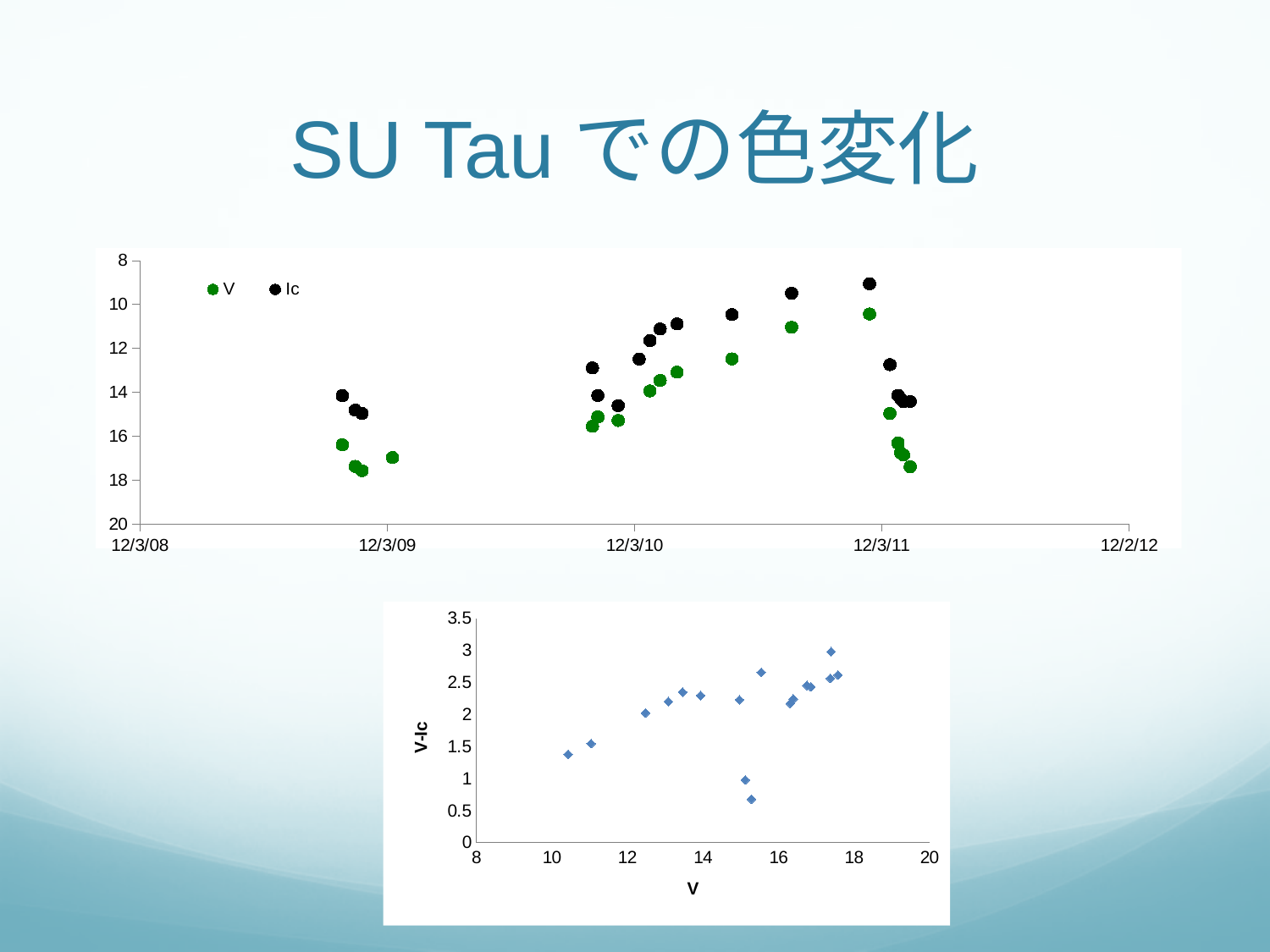

# SU Tauでの色変化

### Chart

| Category | V | Ic |
|---|---|---|

### Chart

| Category |  |
|---|---|